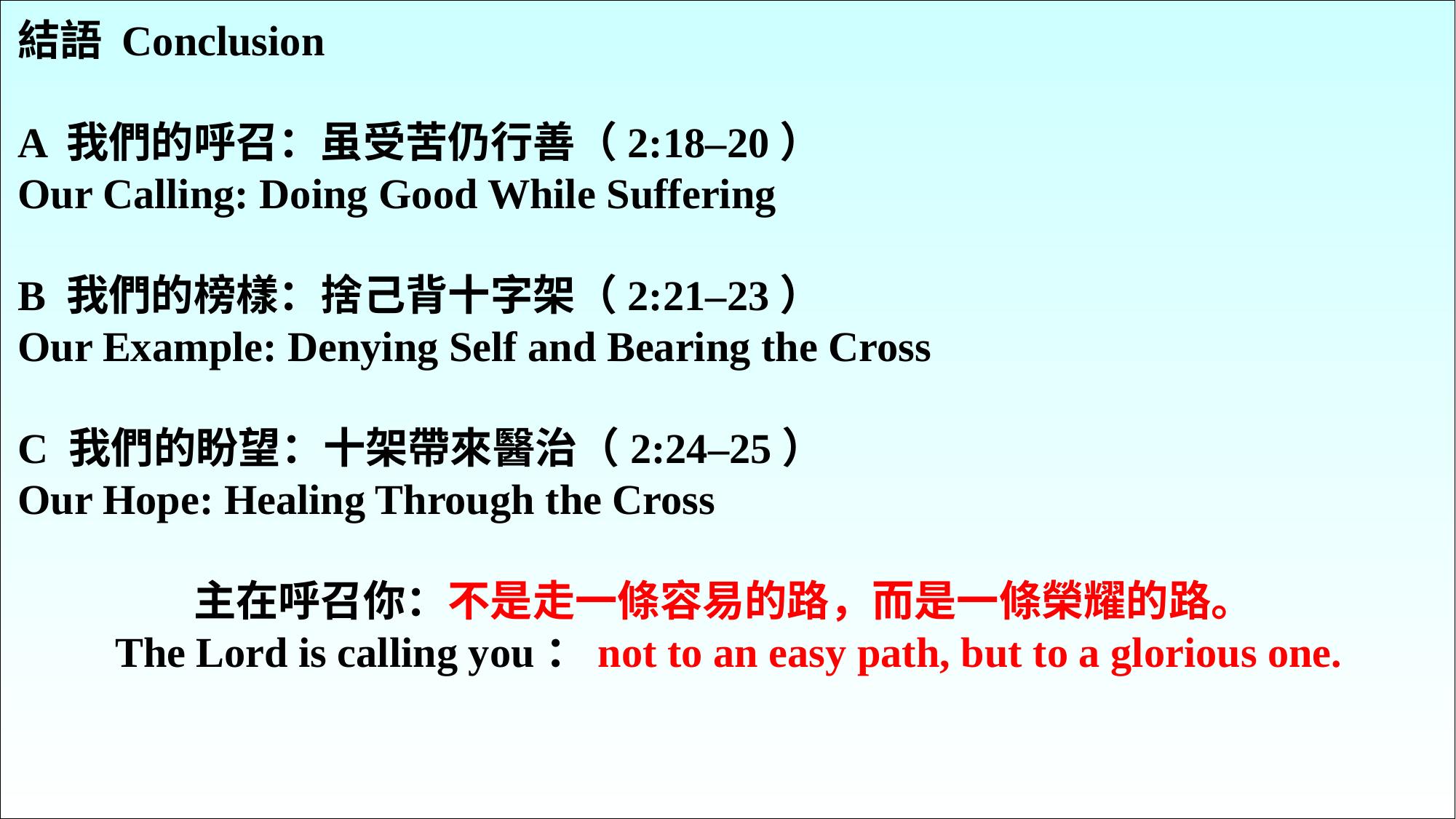

結語 Conclusion

A 我們的呼召：虽受苦仍行善（2:18–20）
Our Calling: Doing Good While Suffering

B 我們的榜樣：捨己背十字架（2:21–23）
Our Example: Denying Self and Bearing the Cross

C 我們的盼望：十架帶來醫治（2:24–25）
Our Hope: Healing Through the Cross

主在呼召你：不是走一條容易的路，而是一條榮耀的路。
 The Lord is calling you：not to an easy path, but to a glorious one.